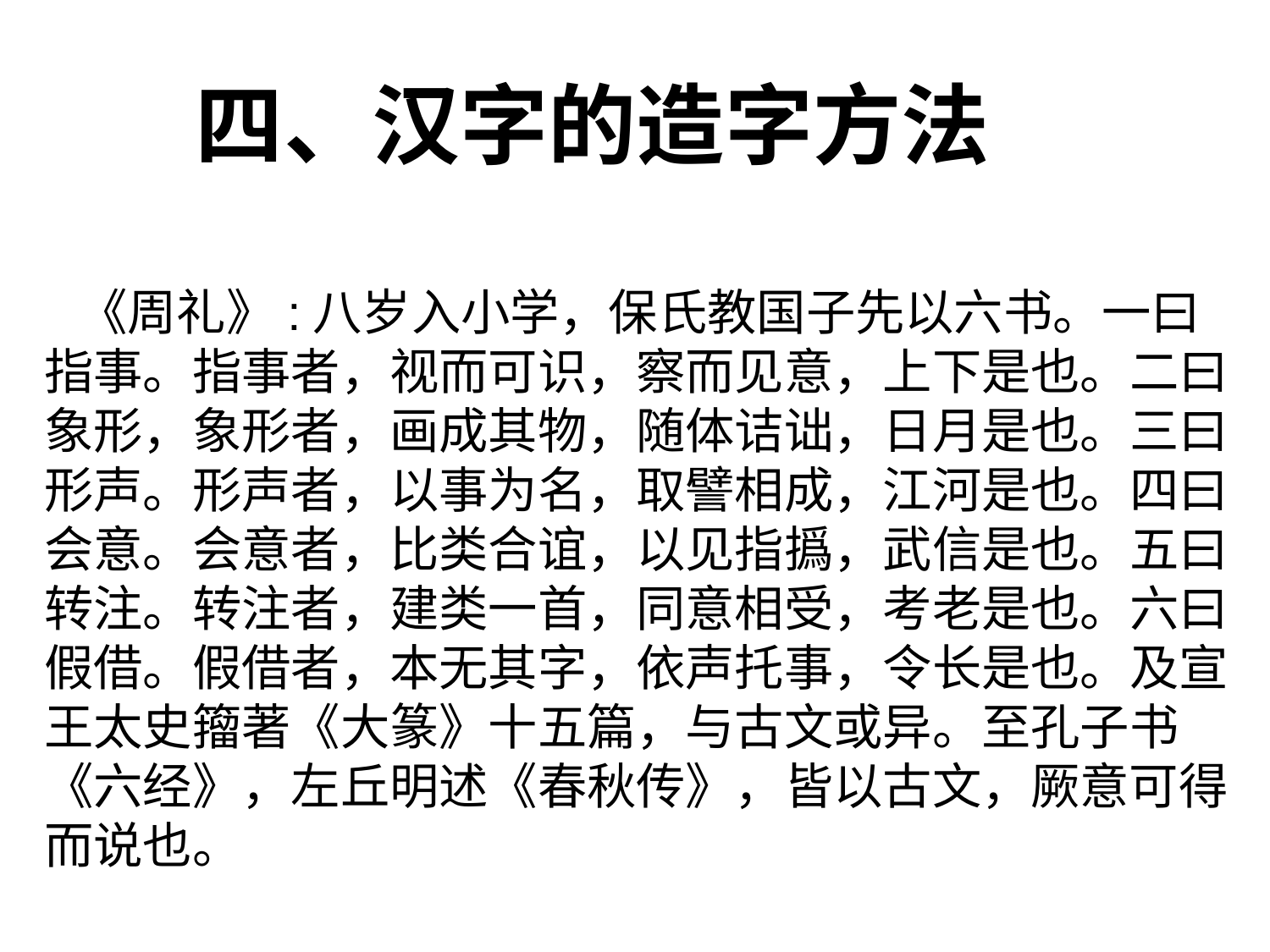

# 四、汉字的造字方法
  《周礼》:八岁入小学，保氏教国子先以六书。一曰指事。指事者，视而可识，察而见意，上下是也。二曰象形，象形者，画成其物，随体诘诎，日月是也。三曰形声。形声者，以事为名，取譬相成，江河是也。四曰会意。会意者，比类合谊，以见指撝，武信是也。五曰转注。转注者，建类一首，同意相受，考老是也。六曰假借。假借者，本无其字，依声托事，令长是也。及宣王太史籀著《大篆》十五篇，与古文或异。至孔子书《六经》，左丘明述《春秋传》，皆以古文，厥意可得而说也。